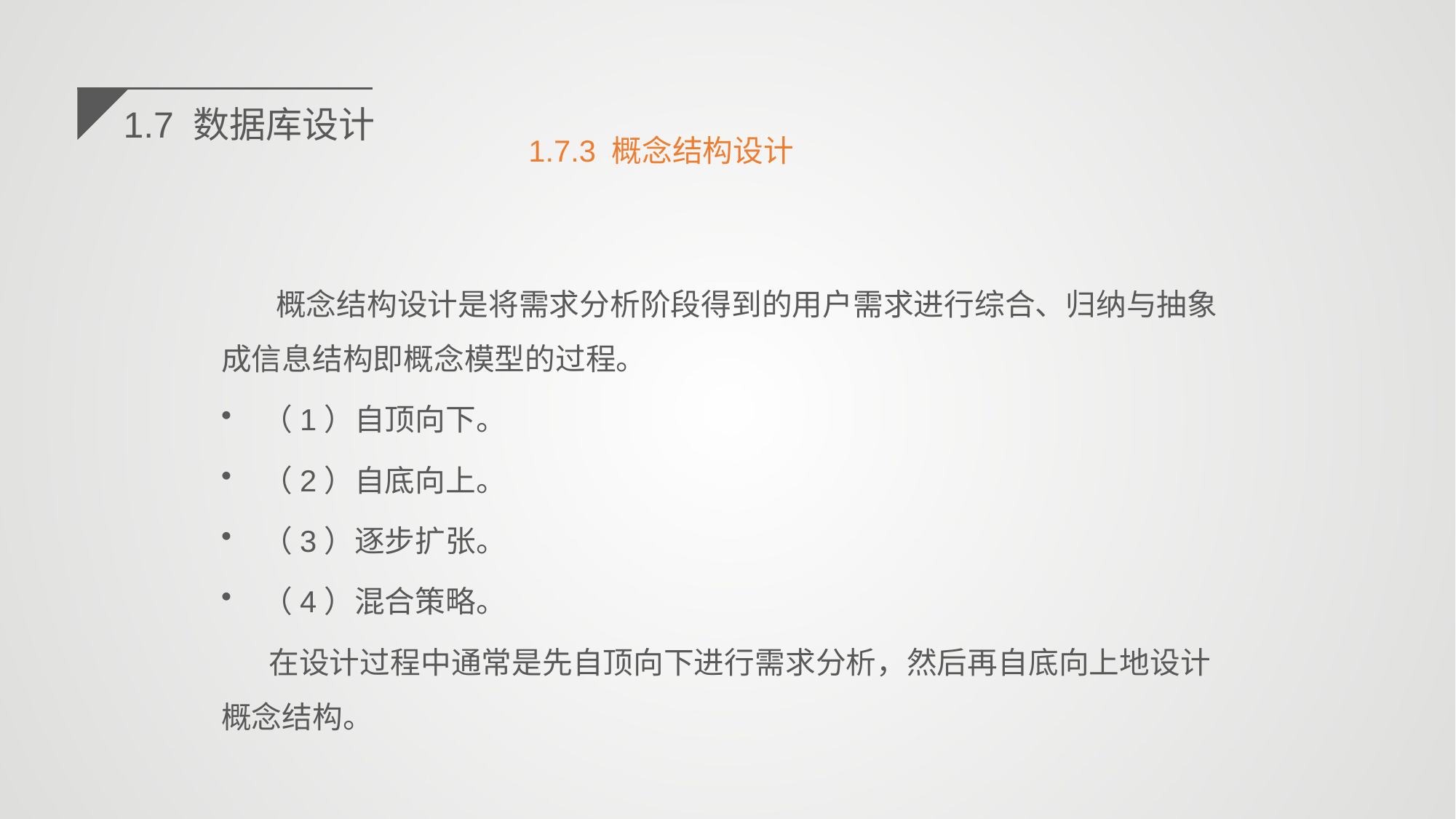

1.7 数据库设计
1.7.3 概念结构设计

概念结构设计是将需求分析阶段得到的用户需求进行综合、归纳与抽象成信息结构即概念模型的过程。
（1）自顶向下。
（2）自底向上。
（3）逐步扩张。
（4）混合策略。
      在设计过程中通常是先自顶向下进行需求分析，然后再自底向上地设计概念结构。